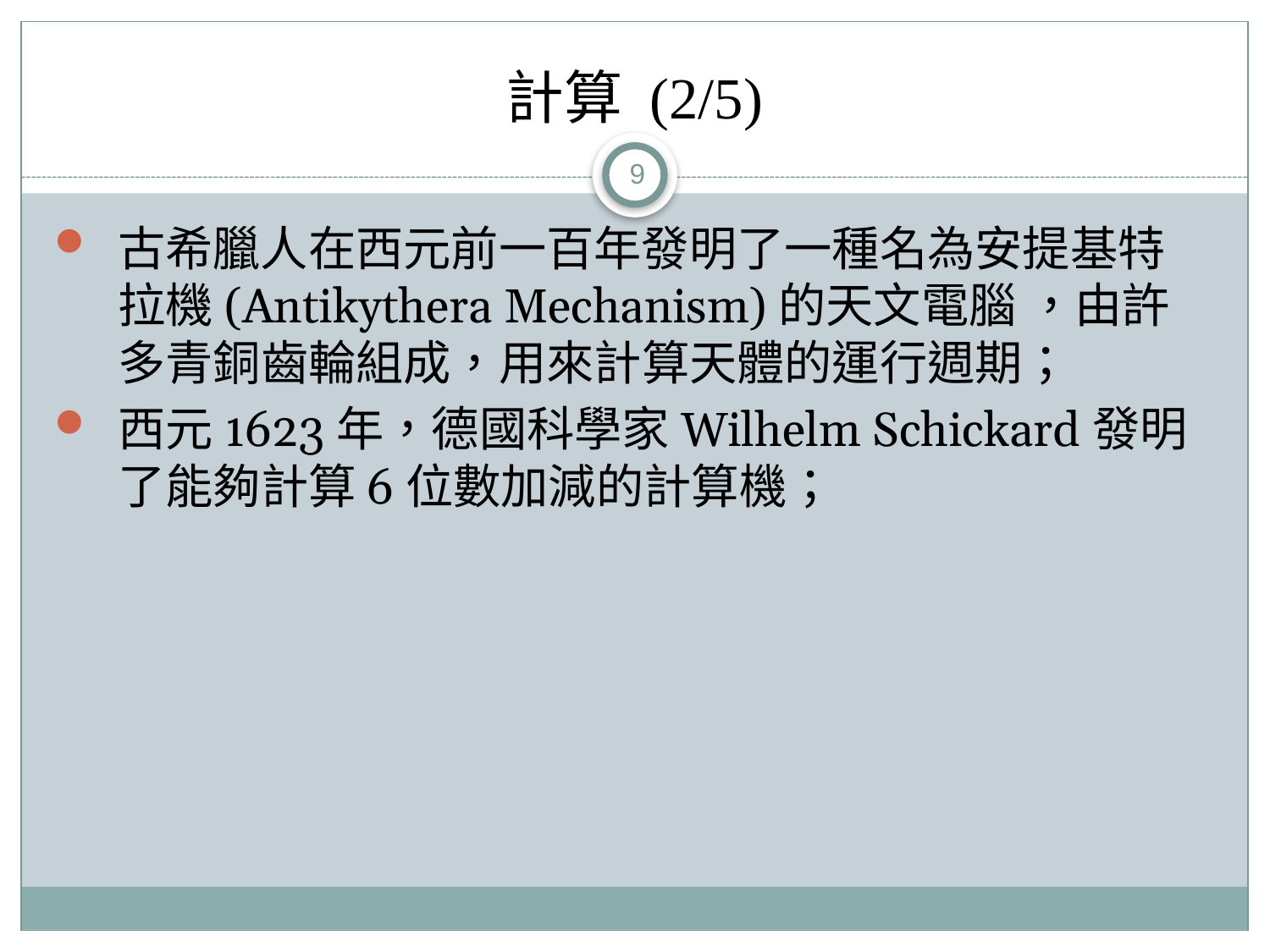

# 計算 (2/5)
9
古希臘人在西元前一百年發明了一種名為安提基特拉機(Antikythera Mechanism)的天文電腦 ，由許多青銅齒輪組成，用來計算天體的運行週期；
西元1623年，德國科學家Wilhelm Schickard發明了能夠計算6位數加減的計算機；